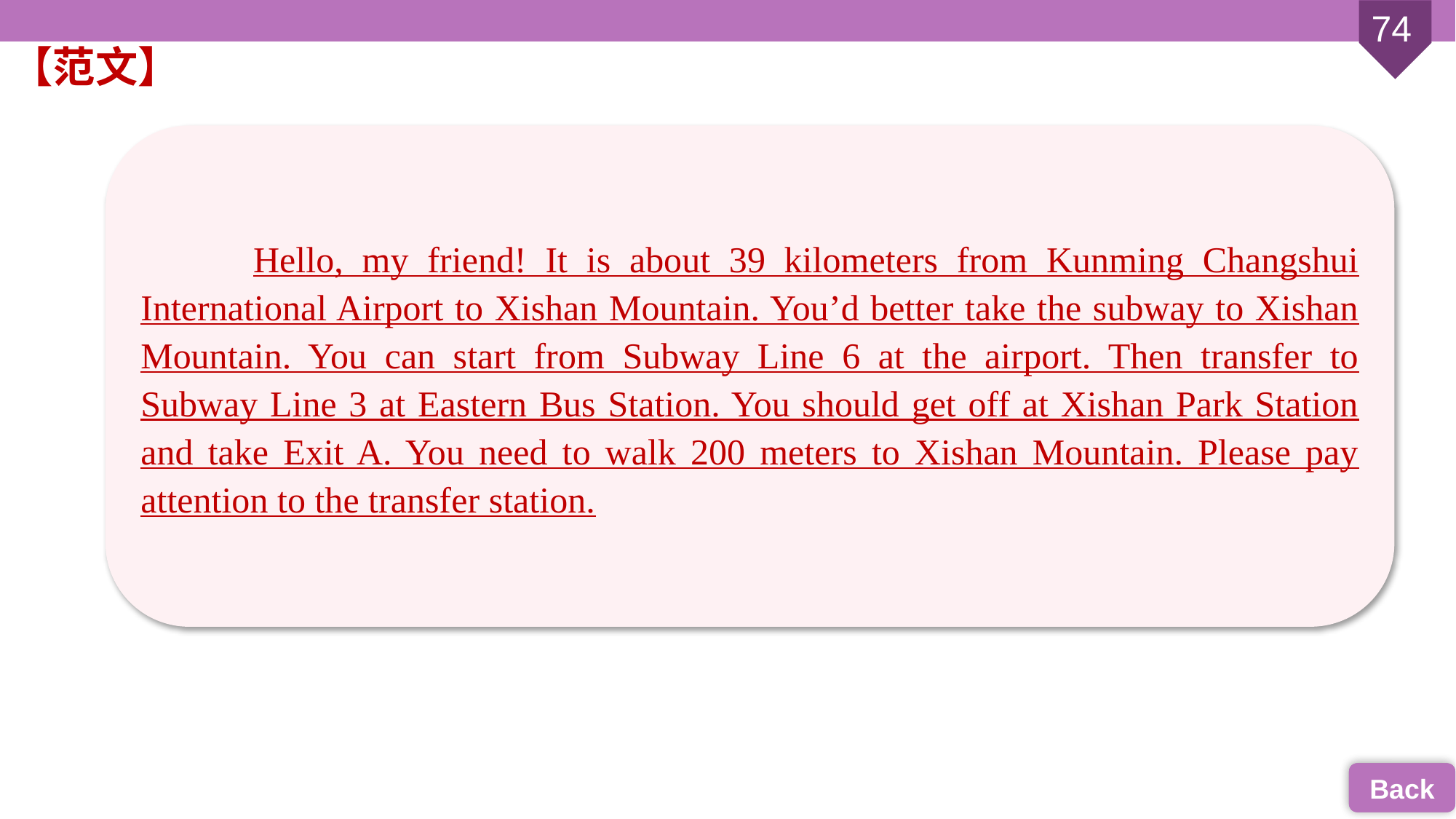

【范文】
      Hello, my friend! It is about 39 kilometers from Kunming Changshui International Airport to Xishan Mountain. You’d better take the subway to Xishan Mountain. You can start from Subway Line 6 at the airport. Then transfer to Subway Line 3 at Eastern Bus Station. You should get off at Xishan Park Station and take Exit A. You need to walk 200 meters to Xishan Mountain. Please pay attention to the transfer station.
Back